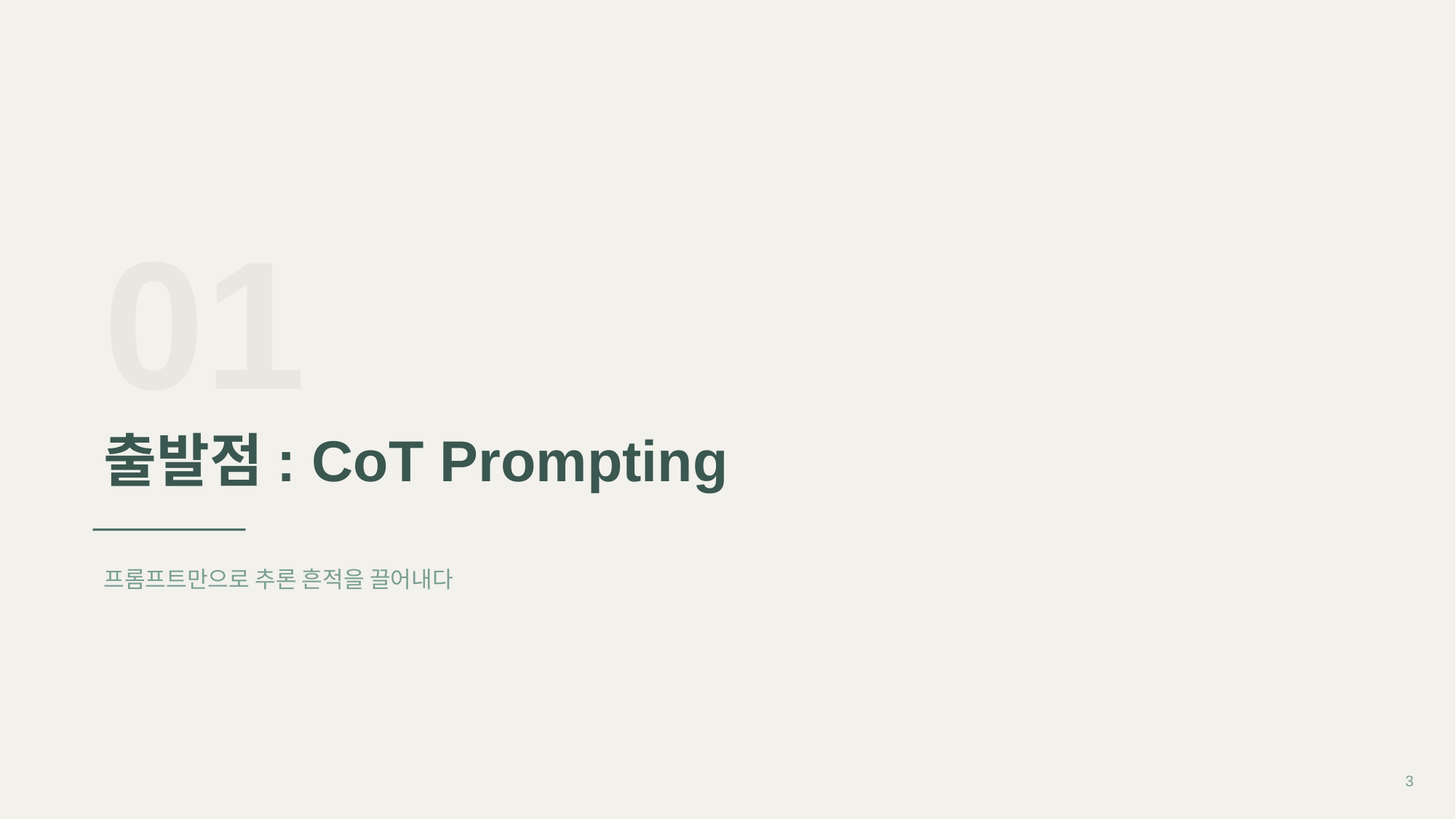

01
출발점: CoT Prompting

프롬프트만으로 추론 흔적을 끌어내다
3